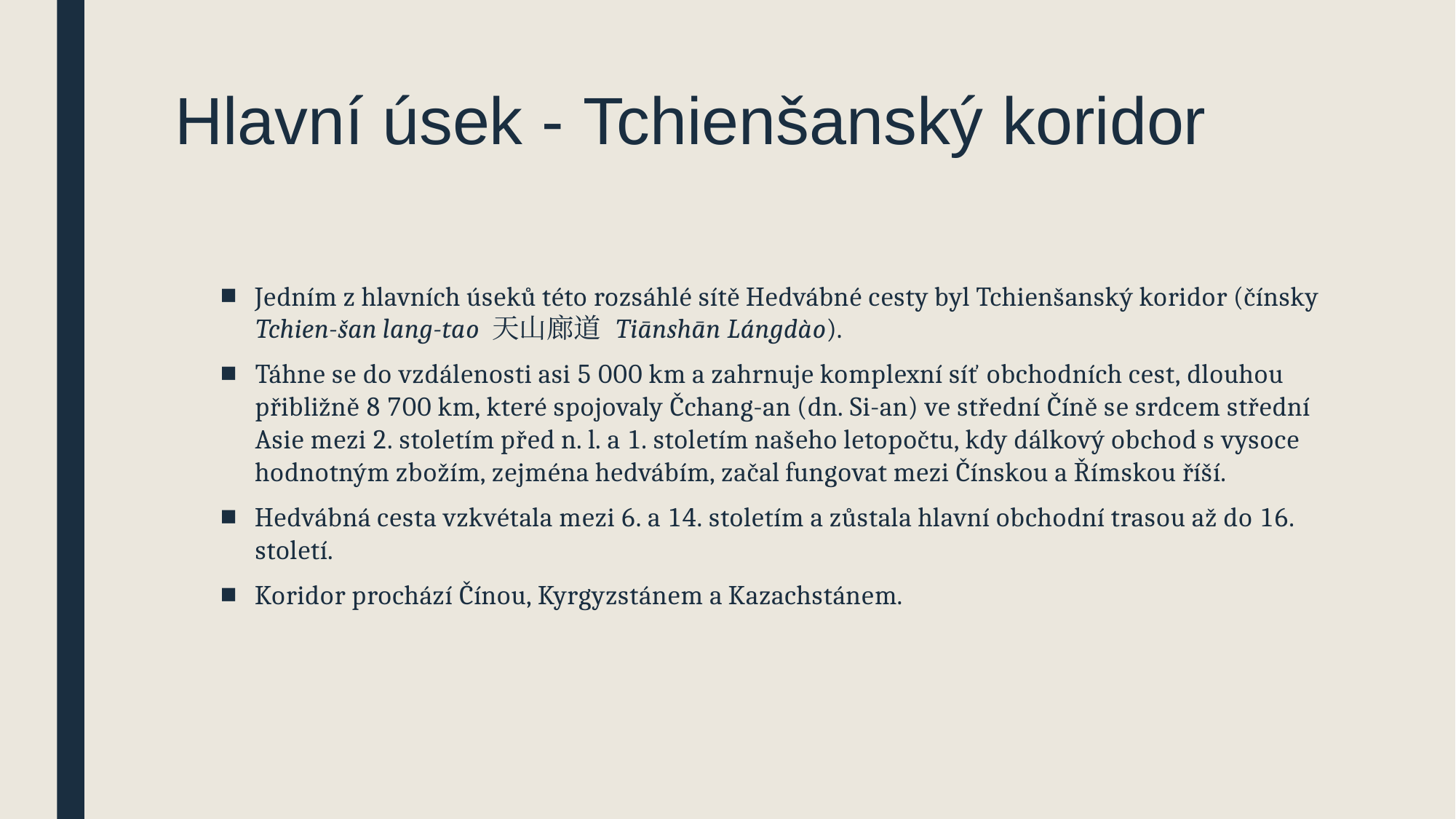

# Hlavní úsek - Tchienšanský koridor
Jedním z hlavních úseků této rozsáhlé sítě Hedvábné cesty byl Tchienšanský koridor (čínsky Tchien-šan lang-tao 天山廊道 Tiānshān Lángdào).
Táhne se do vzdálenosti asi 5 000 km a zahrnuje komplexní síť obchodních cest, dlouhou přibližně 8 700 km, které spojovaly Čchang-an (dn. Si-an) ve střední Číně se srdcem střední Asie mezi 2. stoletím před n. l. a 1. stoletím našeho letopočtu, kdy dálkový obchod s vysoce hodnotným zbožím, zejména hedvábím, začal fungovat mezi Čínskou a Římskou říší.
Hedvábná cesta vzkvétala mezi 6. a 14. stoletím a zůstala hlavní obchodní trasou až do 16. století.
Koridor prochází Čínou, Kyrgyzstánem a Kazachstánem.